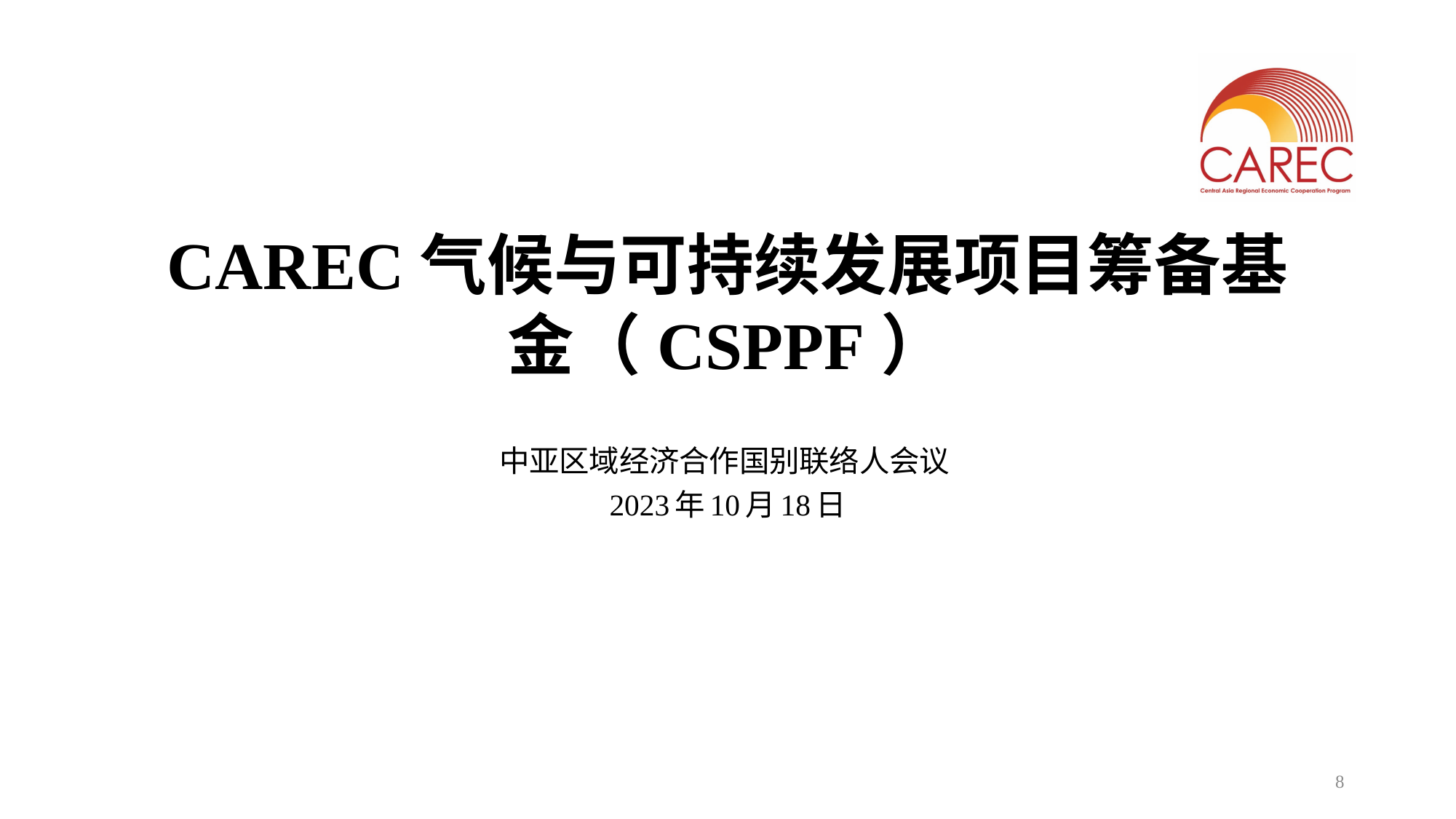

CAREC气候与可持续发展项目筹备基金（CSPPF）
中亚区域经济合作国别联络人会议
2023年10月18日

8